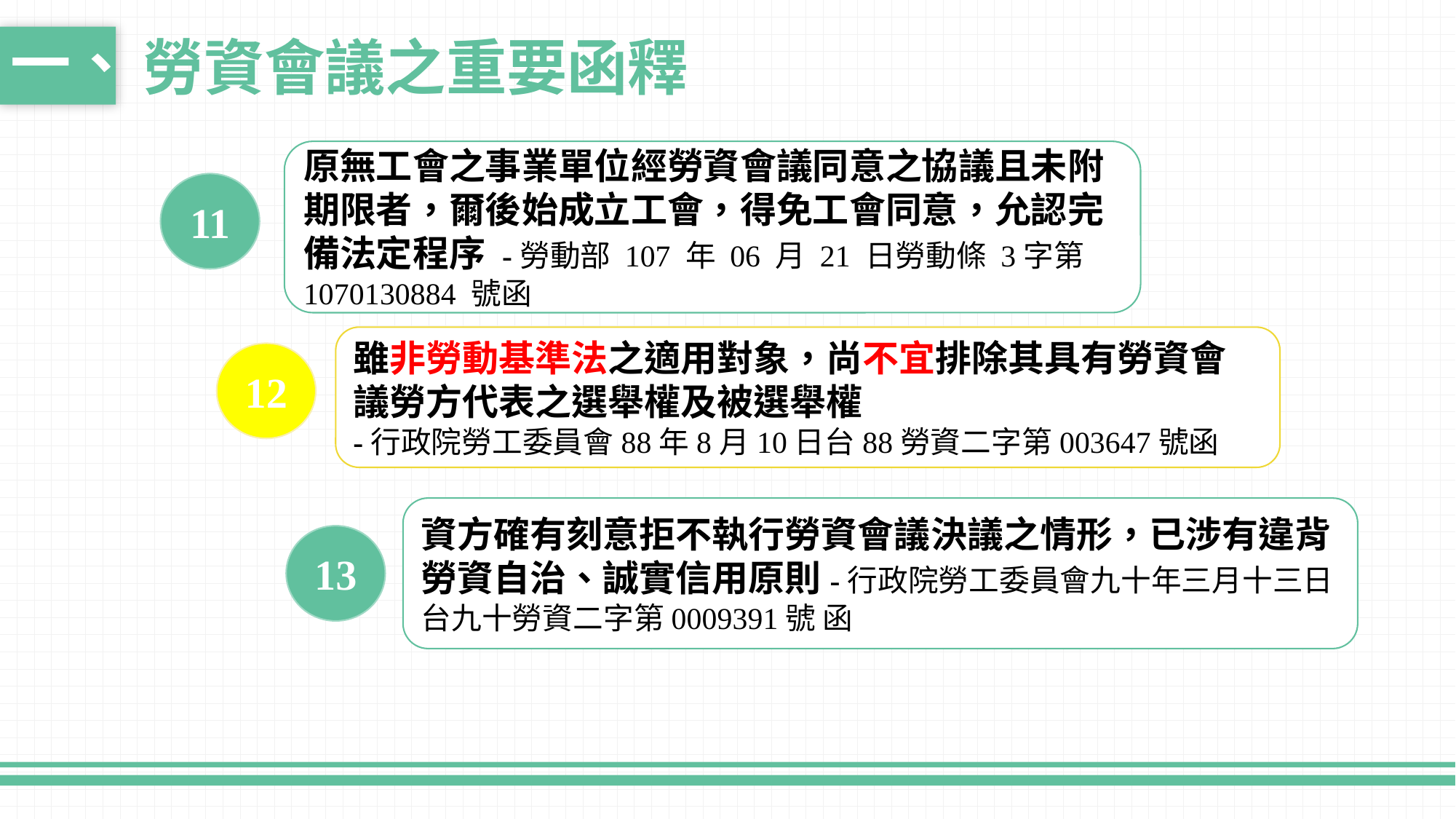

一、
勞資會議之重要函釋
原無工會之事業單位經勞資會議同意之協議且未附期限者，爾後始成立工會，得免工會同意，允認完備法定程序 -勞動部 107 年 06 月 21 日勞動條 3字第 1070130884 號函
11
雖非勞動基準法之適用對象，尚不宜排除其具有勞資會議勞方代表之選舉權及被選舉權
-行政院勞工委員會88年8月10日台88勞資二字第003647號函
12
資方確有刻意拒不執行勞資會議決議之情形，已涉有違背勞資自治、誠實信用原則-行政院勞工委員會九十年三月十三日台九十勞資二字第0009391號 函
13